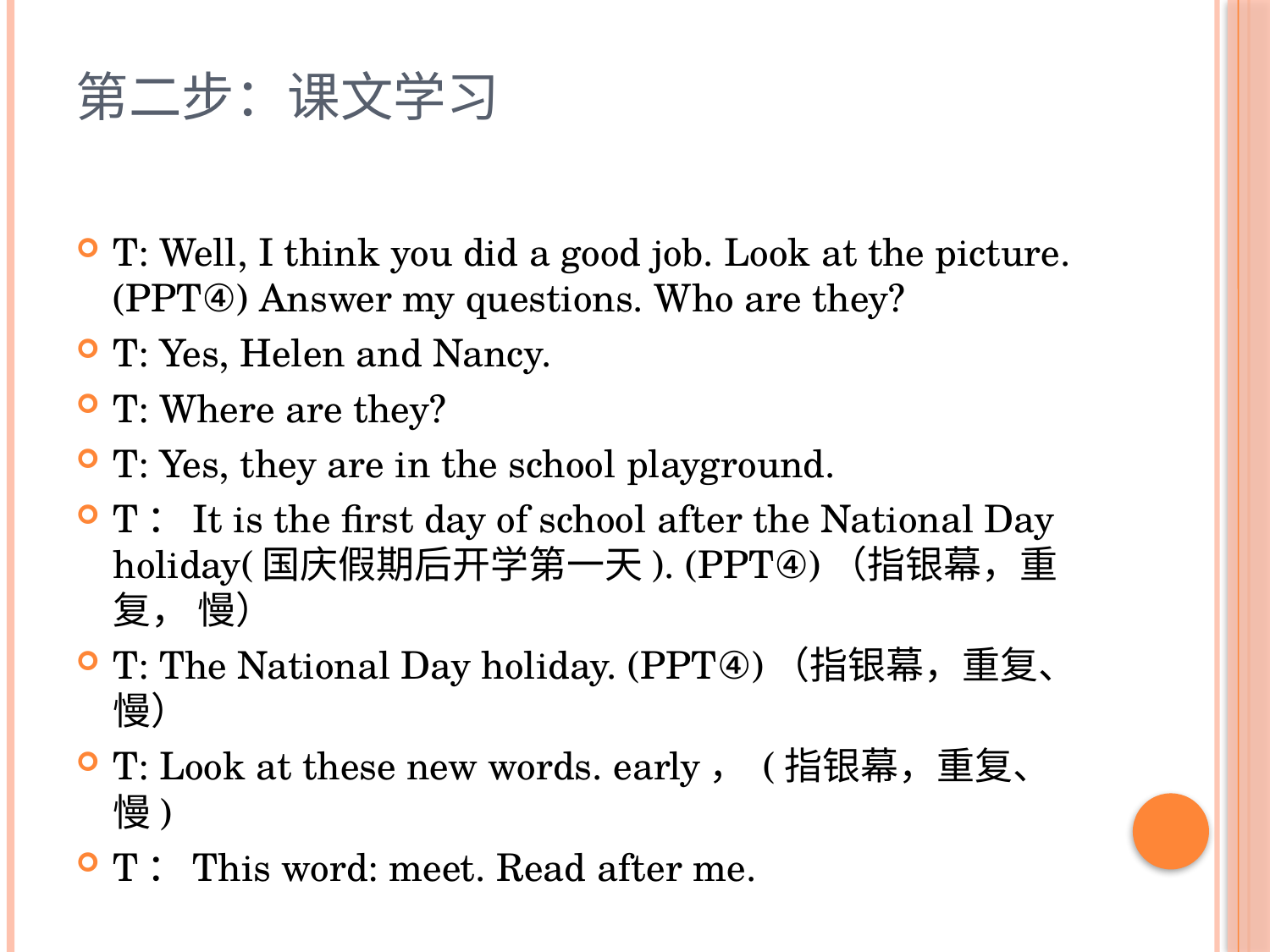

# 第二步：课文学习
T: Well, I think you did a good job. Look at the picture. (PPT④) Answer my questions. Who are they?
T: Yes, Helen and Nancy.
T: Where are they?
T: Yes, they are in the school playground.
T：It is the first day of school after the National Day holiday(国庆假期后开学第一天). (PPT④)（指银幕，重复， 慢）
T: The National Day holiday. (PPT④)（指银幕，重复、慢）
T: Look at these new words. early， (指银幕，重复、慢)
T：This word: meet. Read after me.